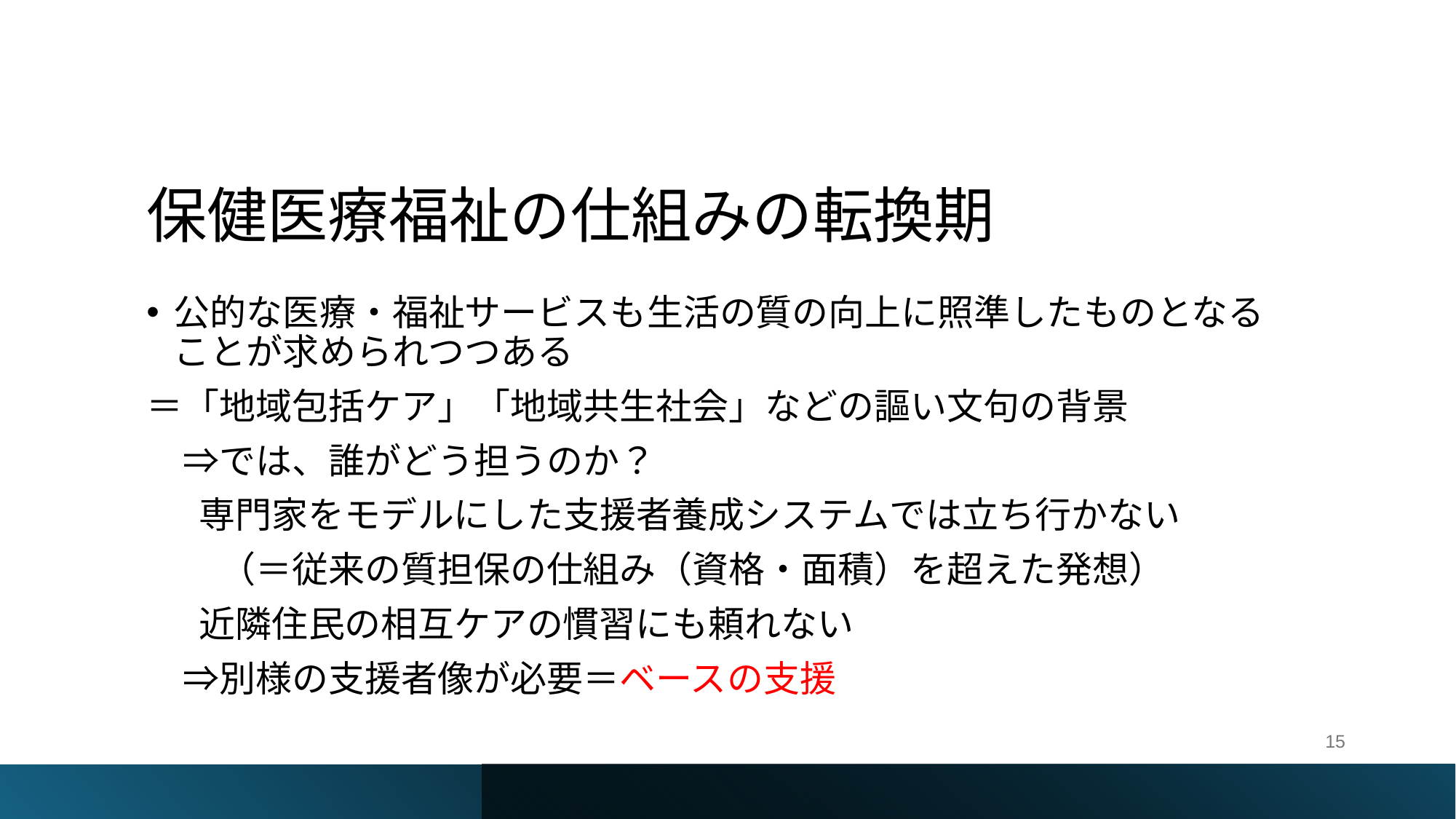

# 保健医療福祉の仕組みの転換期
公的な医療・福祉サービスも生活の質の向上に照準したものとなることが求められつつある
＝「地域包括ケア」「地域共生社会」などの謳い文句の背景
　⇒では、誰がどう担うのか？
　  専門家をモデルにした支援者養成システムでは立ち行かない
　　（＝従来の質担保の仕組み（資格・面積）を超えた発想）
　  近隣住民の相互ケアの慣習にも頼れない
　⇒別様の支援者像が必要＝ベースの支援
15